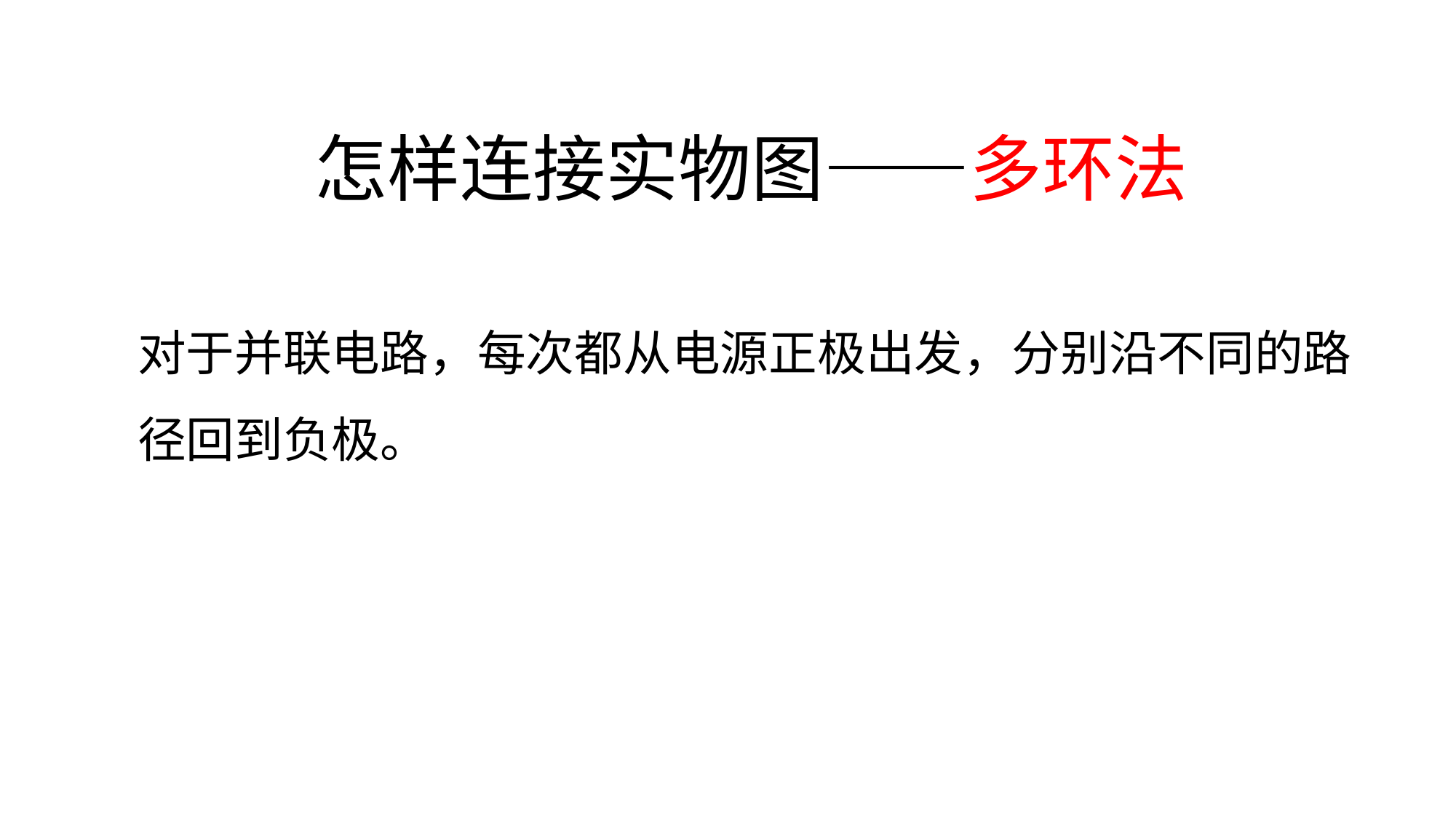

怎样连接实物图——多环法
对于并联电路，每次都从电源正极出发，分别沿不同的路径回到负极。